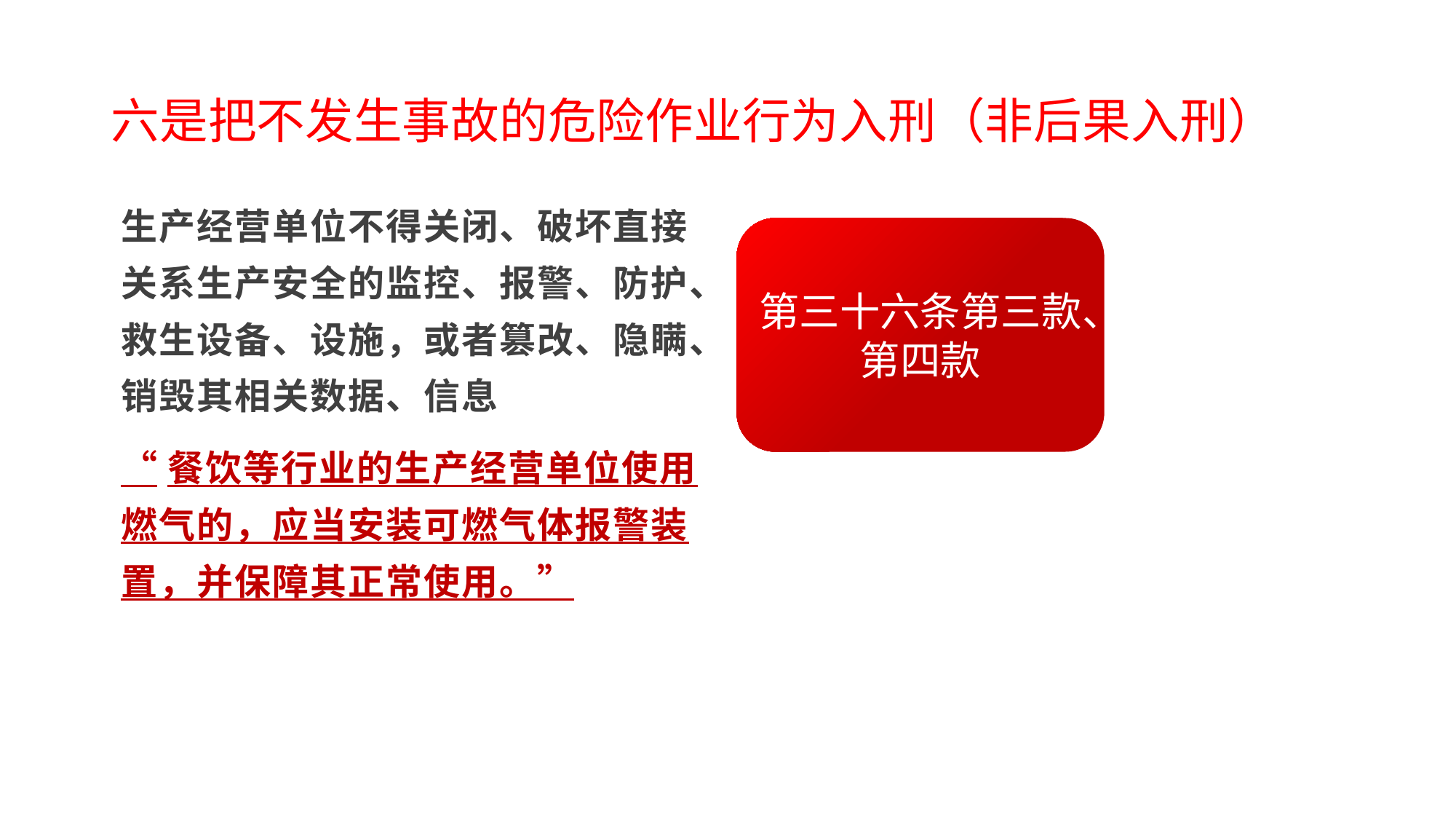

# 六是把不发生事故的危险作业行为入刑（非后果入刑）

生产经营单位不得关闭、破坏直接关系生产安全的监控、报警、防护、救生设备、设施，或者篡改、隐瞒、销毁其相关数据、信息
“餐饮等行业的生产经营单位使用燃气的，应当安装可燃气体报警装置，并保障其正常使用。”
第三十六条第三款、第四款

148